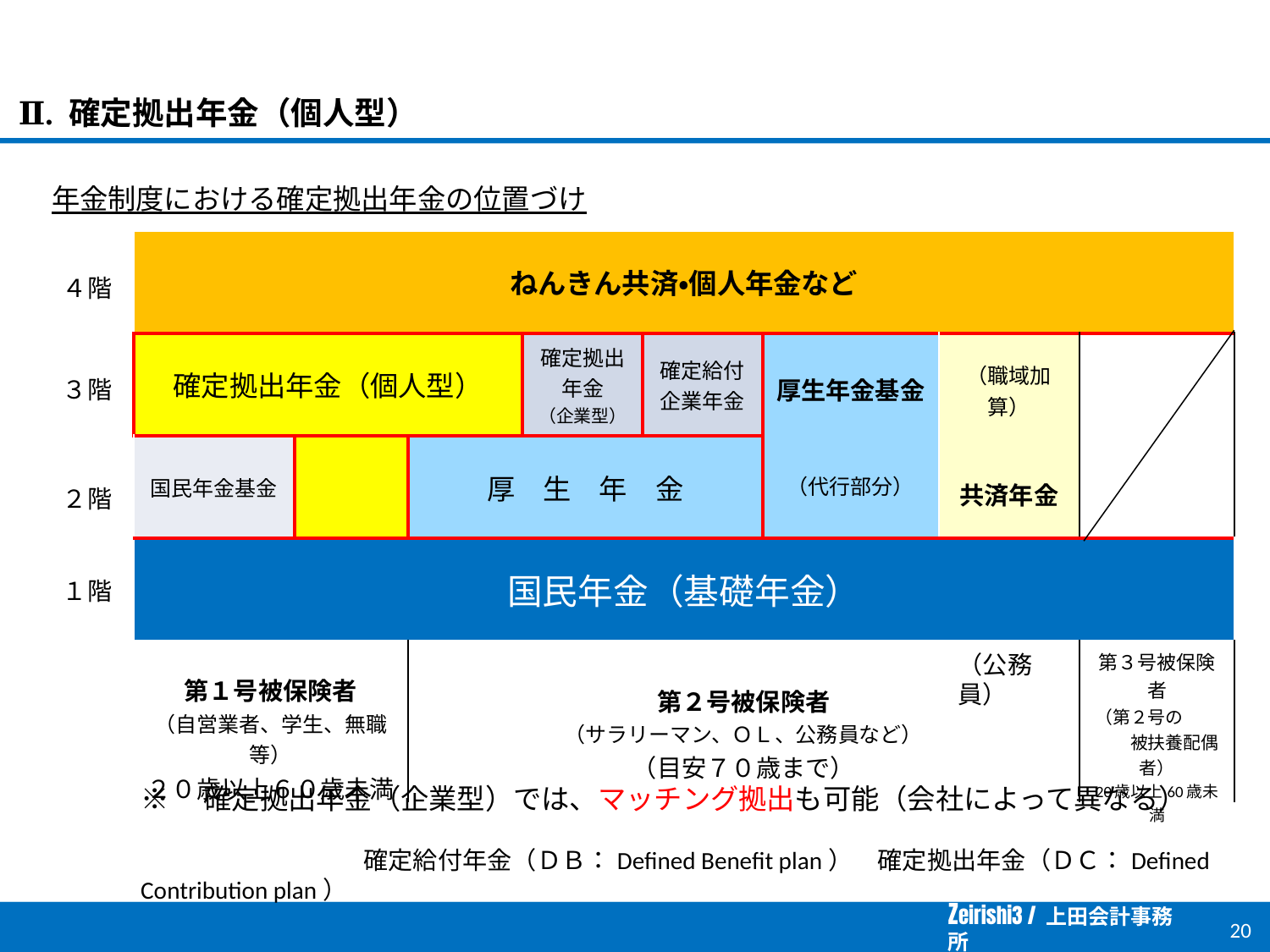

Ⅱ. 確定拠出年金（個人型）
年金制度における確定拠出年金の位置づけ
| ねんきん共済・個人年金など |  |  |  |  |  |  |  |
| --- | --- | --- | --- | --- | --- | --- | --- |
| 確定拠出年金（個人型） |  |  | 確定拠出年金 （企業型） | 確定給付企業年金 | 厚生年金基金 （代行部分） | （職域加算） 共済年金 |  |
| 国民年金基金 |  | 厚　生　年　金 |  |  |  |  |  |
| 国民年金（基礎年金） |  |  |  |  |  |  |  |
| 第１号被保険者 （自営業者、学生、無職等） ２０歳以上６０歳未満 |  | 第２号被保険者 （サラリーマン、ＯＬ、公務員など） （目安７０歳まで） |  |  |  |  | 第３号被保険者 （第２号の　　　　被扶養配偶者） 20歳以上60歳未満 |
４階
３階
２階
１階
（公務員）
※　確定拠出年金（企業型）では、マッチング拠出も可能（会社によって異なる）

　　　　　　　　　確定給付年金（ＤＢ：Defined Benefit plan）　確定拠出年金（ＤＣ：Defined Contribution plan）